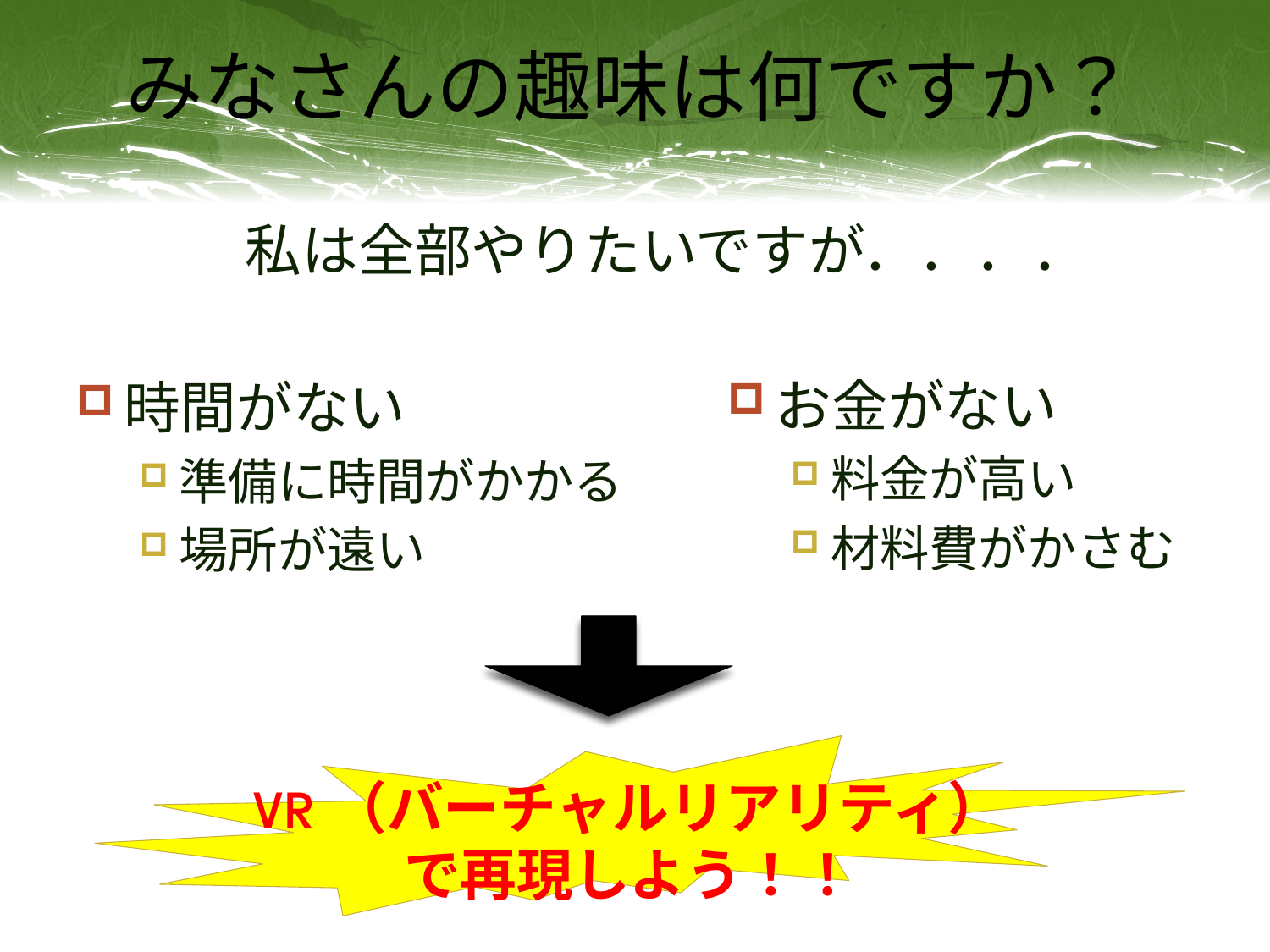

# みなさんの趣味は何ですか？

お金がない
料金が高い
材料費がかさむ
　　　私は全部やりたいですが．．．．

時間がない
準備に時間がかかる
場所が遠い

VR（バーチャルリアリティ）
で再現しよう！！